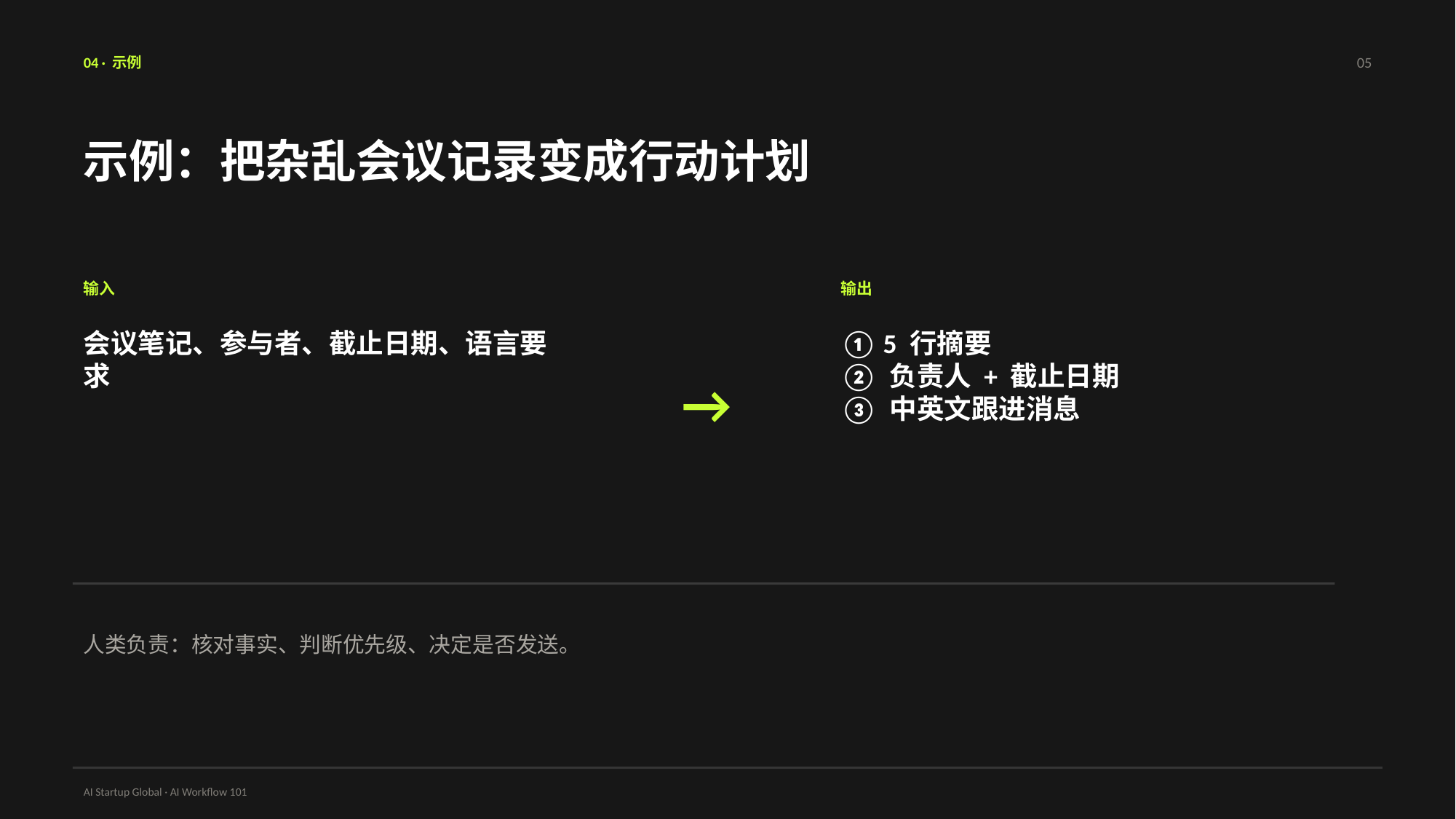

04 · 示例
05
示例：把杂乱会议记录变成行动计划
输入
输出
会议笔记、参与者、截止日期、语言要求
① 5 行摘要
② 负责人 + 截止日期
③ 中英文跟进消息
→

人类负责：核对事实、判断优先级、决定是否发送。

AI Startup Global · AI Workflow 101